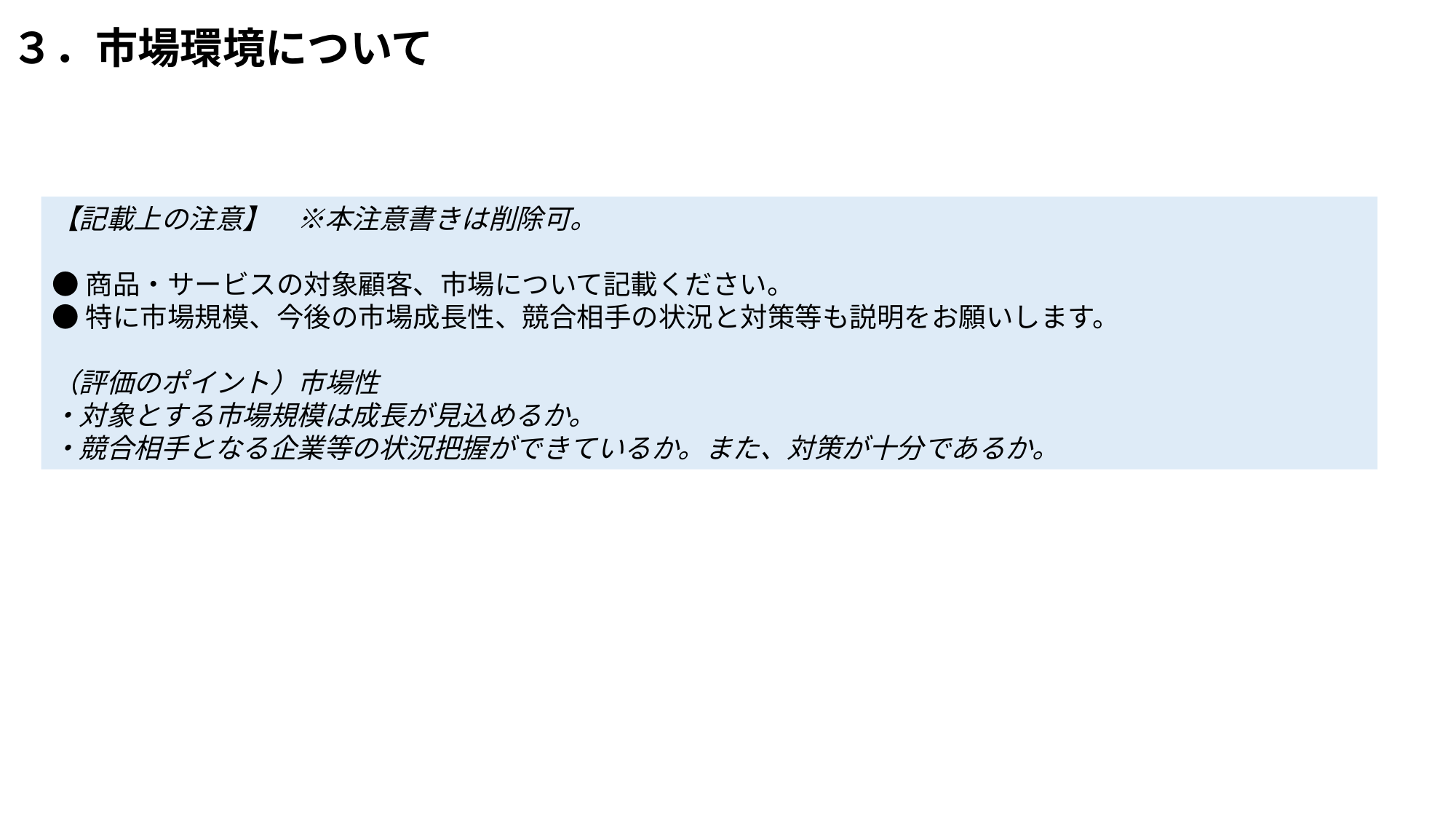

# ３．市場環境について
【記載上の注意】　※本注意書きは削除可。

●商品・サービスの対象顧客、市場について記載ください。
●特に市場規模、今後の市場成長性、競合相手の状況と対策等も説明をお願いします。

（評価のポイント）市場性
・対象とする市場規模は成長が見込めるか。
・競合相手となる企業等の状況把握ができているか。また、対策が十分であるか。